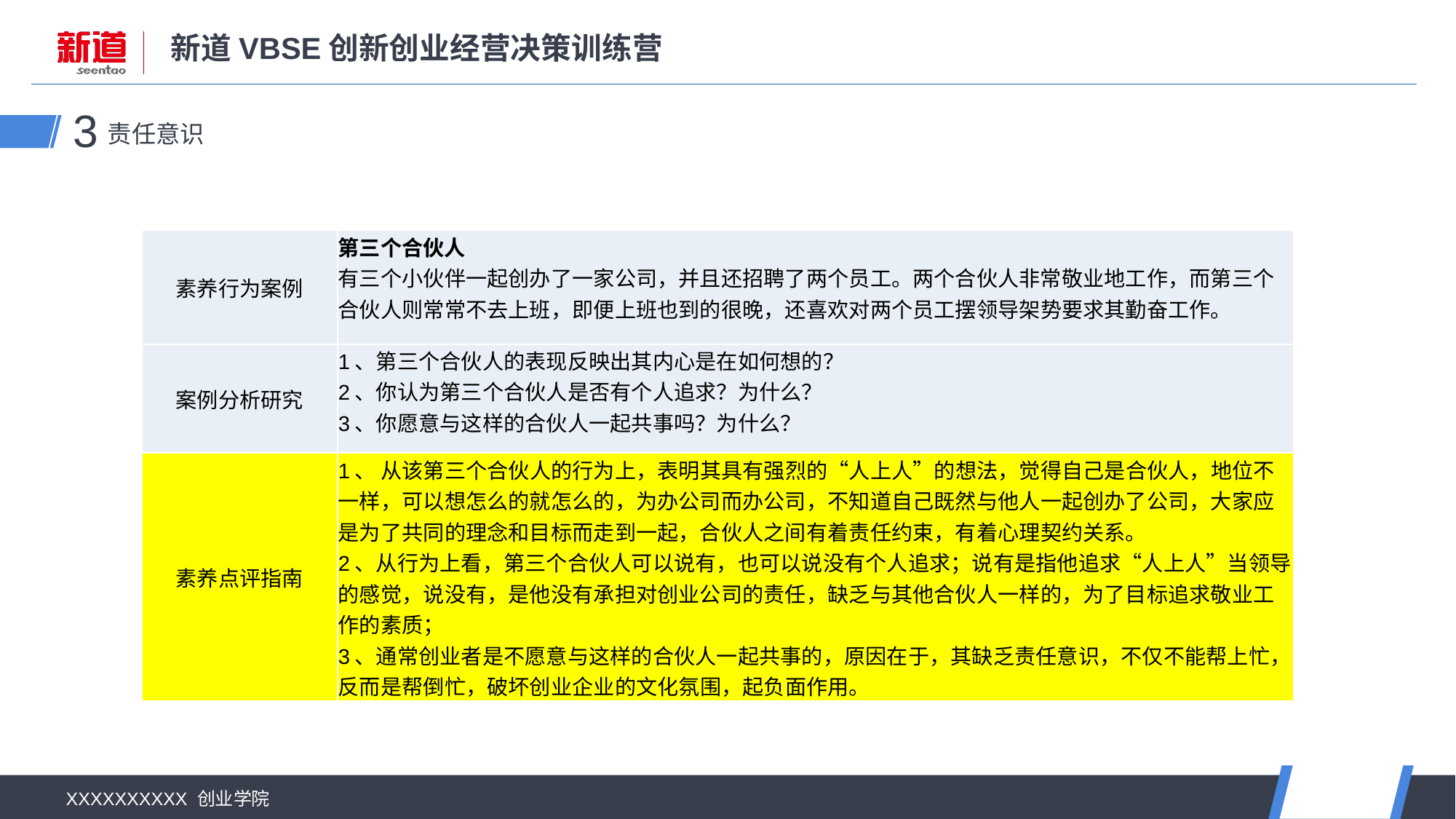

责任意识
3
| 素养行为案例 | 第三个合伙人 有三个小伙伴一起创办了一家公司，并且还招聘了两个员工。两个合伙人非常敬业地工作，而第三个合伙人则常常不去上班，即便上班也到的很晚，还喜欢对两个员工摆领导架势要求其勤奋工作。 |
| --- | --- |
| 案例分析研究 | 1、第三个合伙人的表现反映出其内心是在如何想的？ 2、你认为第三个合伙人是否有个人追求？为什么？ 3、你愿意与这样的合伙人一起共事吗？为什么？ |
| 素养点评指南 | 1、 从该第三个合伙人的行为上，表明其具有强烈的“人上人”的想法，觉得自己是合伙人，地位不一样，可以想怎么的就怎么的，为办公司而办公司，不知道自己既然与他人一起创办了公司，大家应是为了共同的理念和目标而走到一起，合伙人之间有着责任约束，有着心理契约关系。 2、从行为上看，第三个合伙人可以说有，也可以说没有个人追求；说有是指他追求“人上人”当领导的感觉，说没有，是他没有承担对创业公司的责任，缺乏与其他合伙人一样的，为了目标追求敬业工作的素质； 3、通常创业者是不愿意与这样的合伙人一起共事的，原因在于，其缺乏责任意识，不仅不能帮上忙，反而是帮倒忙，破坏创业企业的文化氛围，起负面作用。 |
18